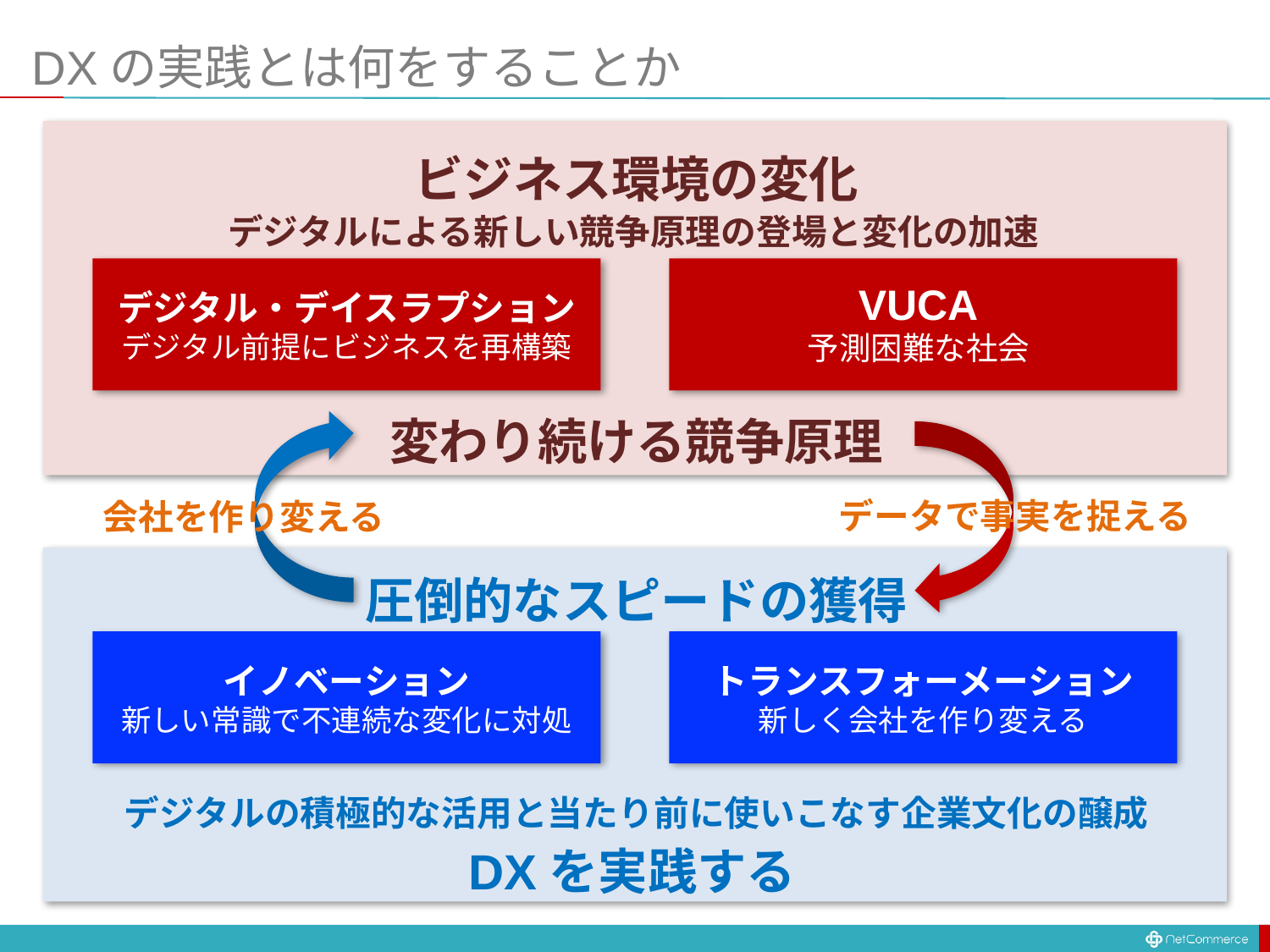

# DXの実践とは何をすることか

ビジネス環境の変化
デジタルによる新しい競争原理の登場と変化の加速

VUCA
デジタル・デイスラプション
デジタル前提にビジネスを再構築
予測困難な社会
変わり続ける競争原理

会社を作り変える

データで事実を捉える

イノベーション
新しい常識で不連続な変化に対処
トランスフォーメーション
新しく会社を作り変える
デジタルの積極的な活用と当たり前に使いこなす企業文化の醸成
DXを実践する
圧倒的なスピードの獲得